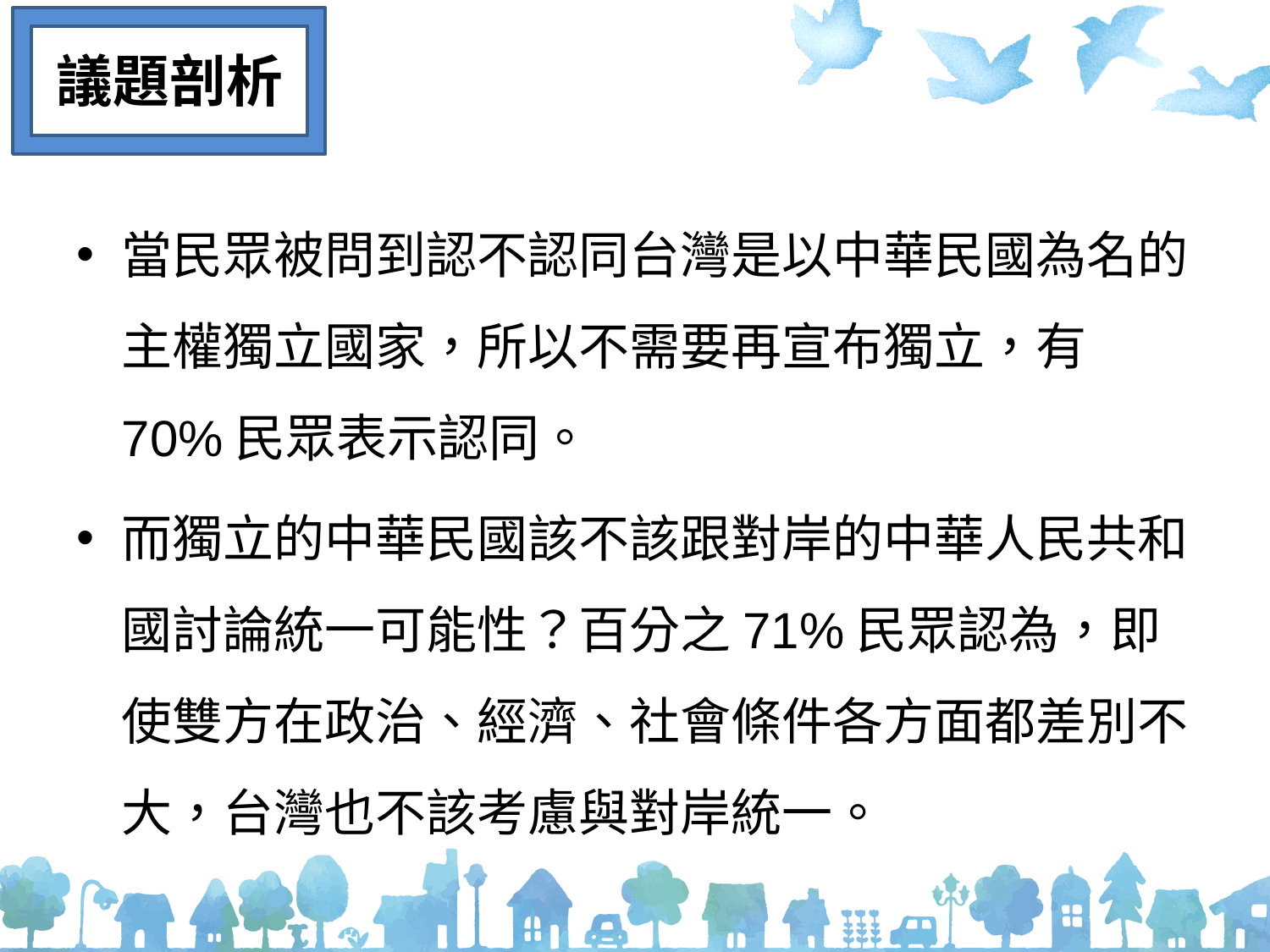

議題剖析
當民眾被問到認不認同台灣是以中華民國為名的主權獨立國家，所以不需要再宣布獨立，有70%民眾表示認同。
而獨立的中華民國該不該跟對岸的中華人民共和國討論統一可能性？百分之71%民眾認為，即使雙方在政治、經濟、社會條件各方面都差別不大，台灣也不該考慮與對岸統一。